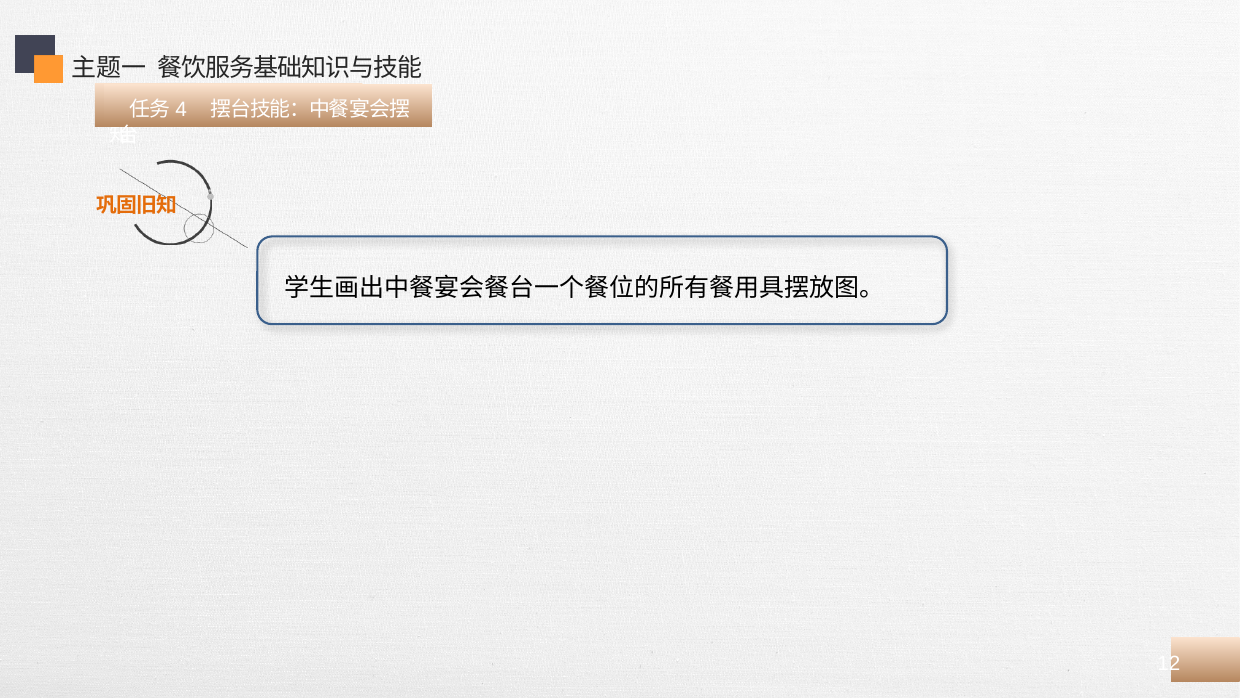

主题一  餐饮服务基础知识与技能

 任务1   餐饮服务岗位认知
 任务4    摆台技能：中餐宴会摆台

学生画出中餐宴会餐台一个餐位的所有餐用具摆放图。